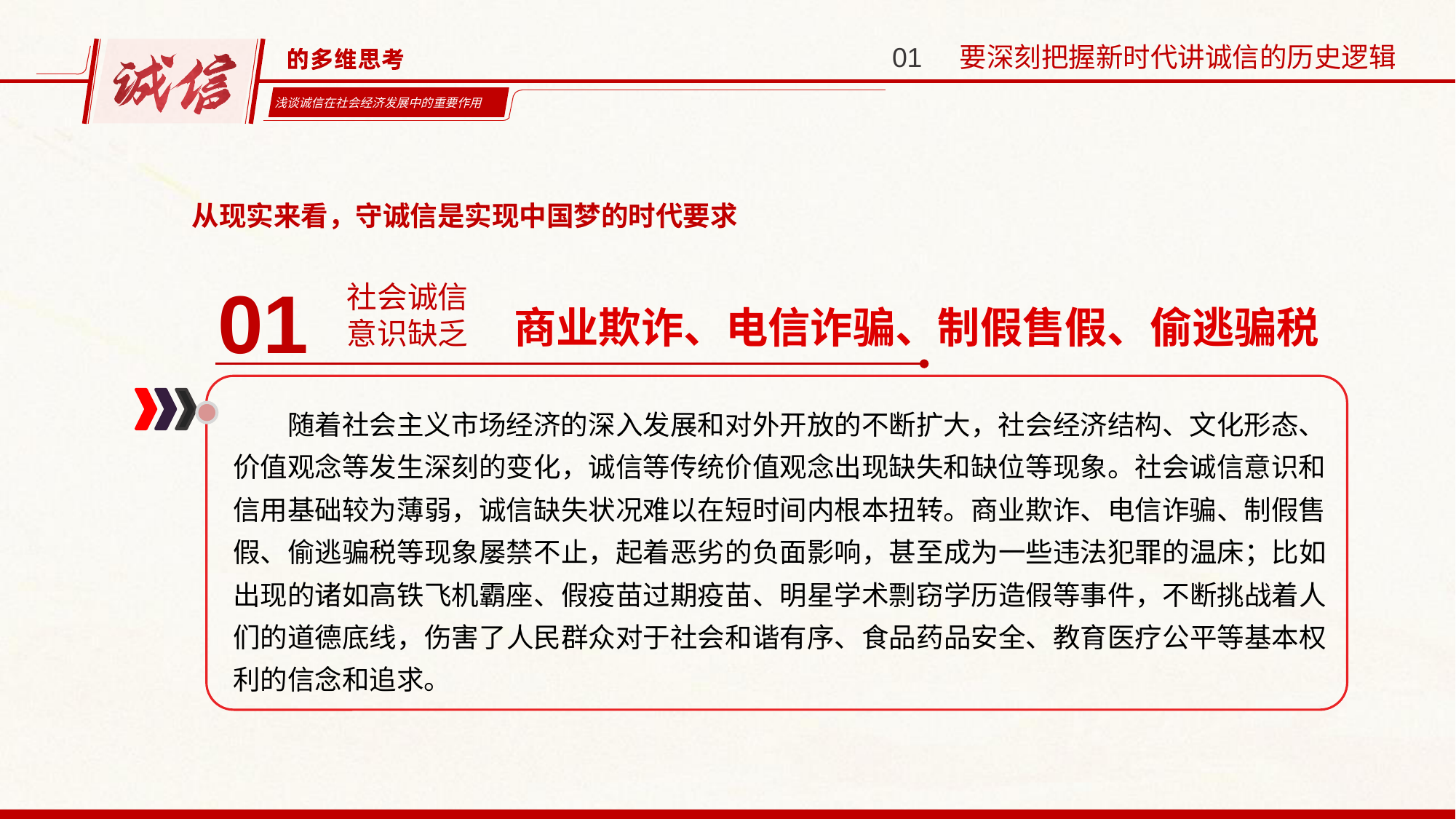

01    要深刻把握新时代讲诚信的历史逻辑
从现实来看，守诚信是实现中国梦的时代要求
01
商业欺诈、电信诈骗、制假售假、偷逃骗税
社会诚信
意识缺乏

随着社会主义市场经济的深入发展和对外开放的不断扩大，社会经济结构、文化形态、价值观念等发生深刻的变化，诚信等传统价值观念出现缺失和缺位等现象。社会诚信意识和信用基础较为薄弱，诚信缺失状况难以在短时间内根本扭转。商业欺诈、电信诈骗、制假售假、偷逃骗税等现象屡禁不止，起着恶劣的负面影响，甚至成为一些违法犯罪的温床；比如出现的诸如高铁飞机霸座、假疫苗过期疫苗、明星学术剽窃学历造假等事件，不断挑战着人们的道德底线，伤害了人民群众对于社会和谐有序、食品药品安全、教育医疗公平等基本权利的信念和追求。